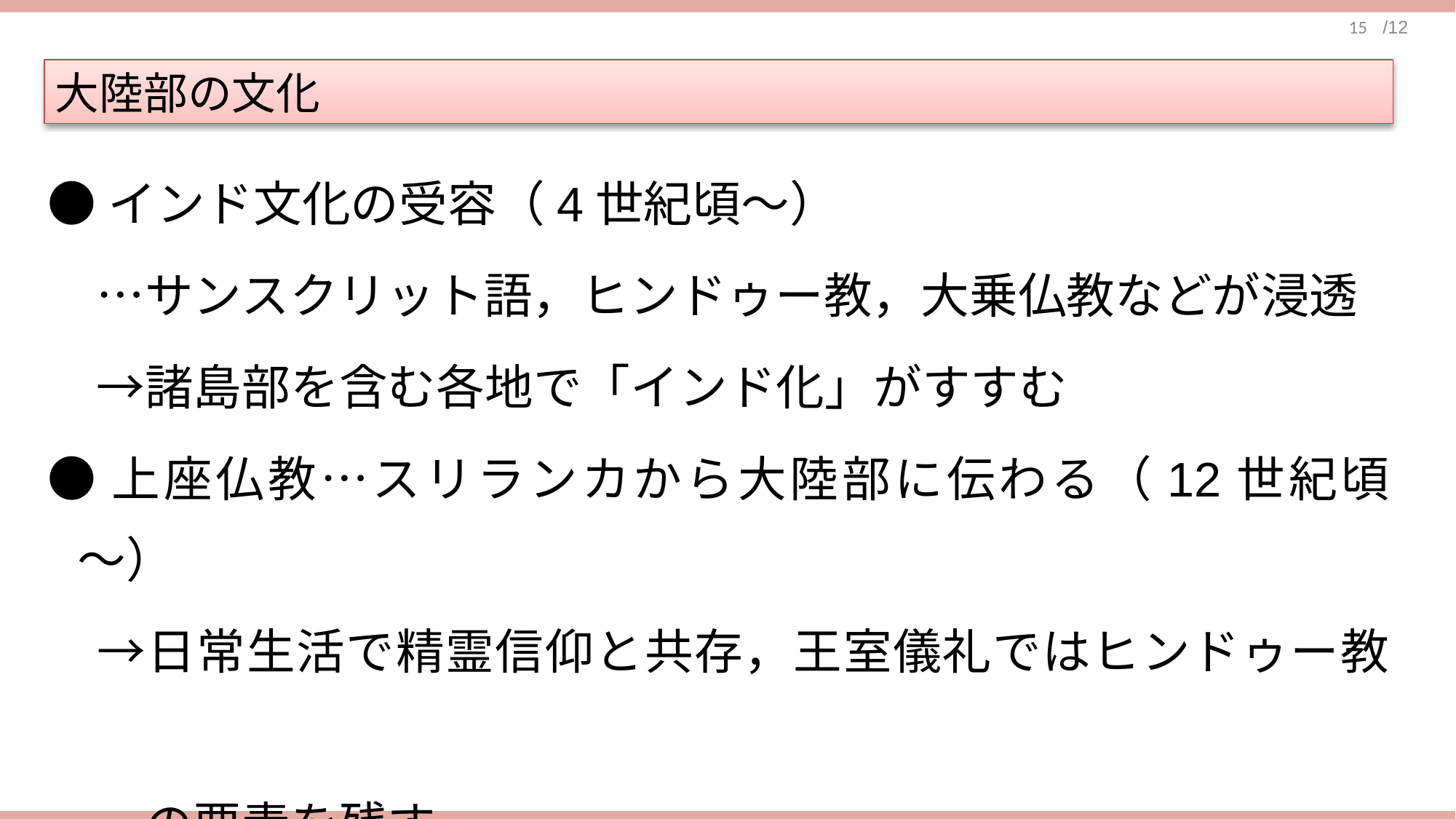

大陸部の文化
●インド文化の受容（4世紀頃～）
　…サンスクリット語，ヒンドゥー教，大乗仏教などが浸透
　→諸島部を含む各地で「インド化」がすすむ
●上座仏教…スリランカから大陸部に伝わる（12世紀頃～）
　→日常生活で精霊信仰と共存，王室儀礼ではヒンドゥー教
　　の要素を残す
●中国文化の受容…主にベトナムで儒教や科挙が導入